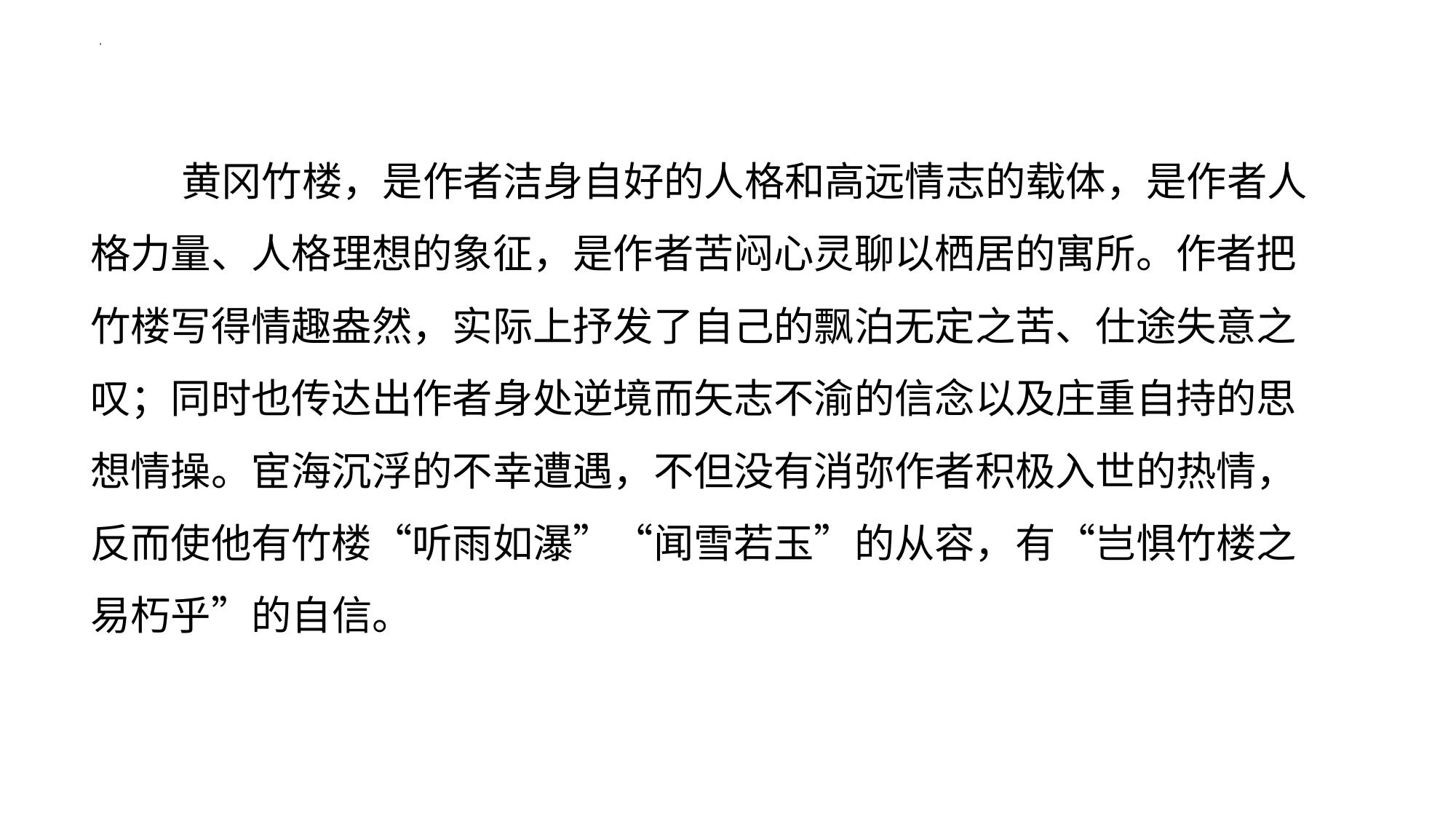

黄冈竹楼，是作者洁身自好的人格和高远情志的载体，是作者人格力量、人格理想的象征，是作者苦闷心灵聊以栖居的寓所。作者把竹楼写得情趣盎然，实际上抒发了自己的飘泊无定之苦、仕途失意之叹；同时也传达出作者身处逆境而矢志不渝的信念以及庄重自持的思想情操。宦海沉浮的不幸遭遇，不但没有消弥作者积极入世的热情，反而使他有竹楼“听雨如瀑”“闻雪若玉”的从容，有“岂惧竹楼之易朽乎”的自信。